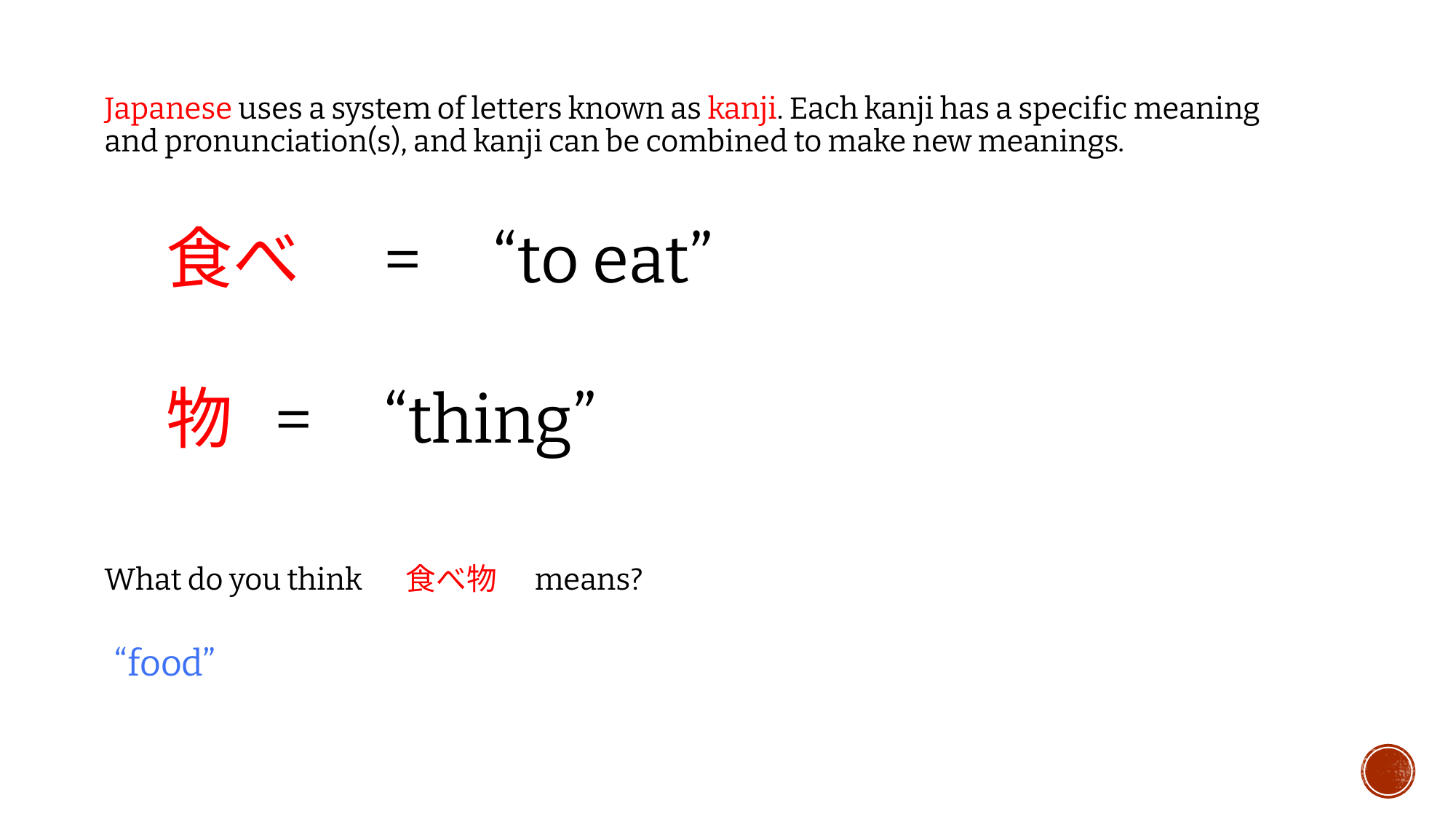

Japanese uses a system of letters known as kanji. Each kanji has a specific meaning and pronunciation(s), and kanji can be combined to make new meanings.
食べ	=	“to eat”
物	=	“thing”
What do you think 　食べ物　means?
“food”